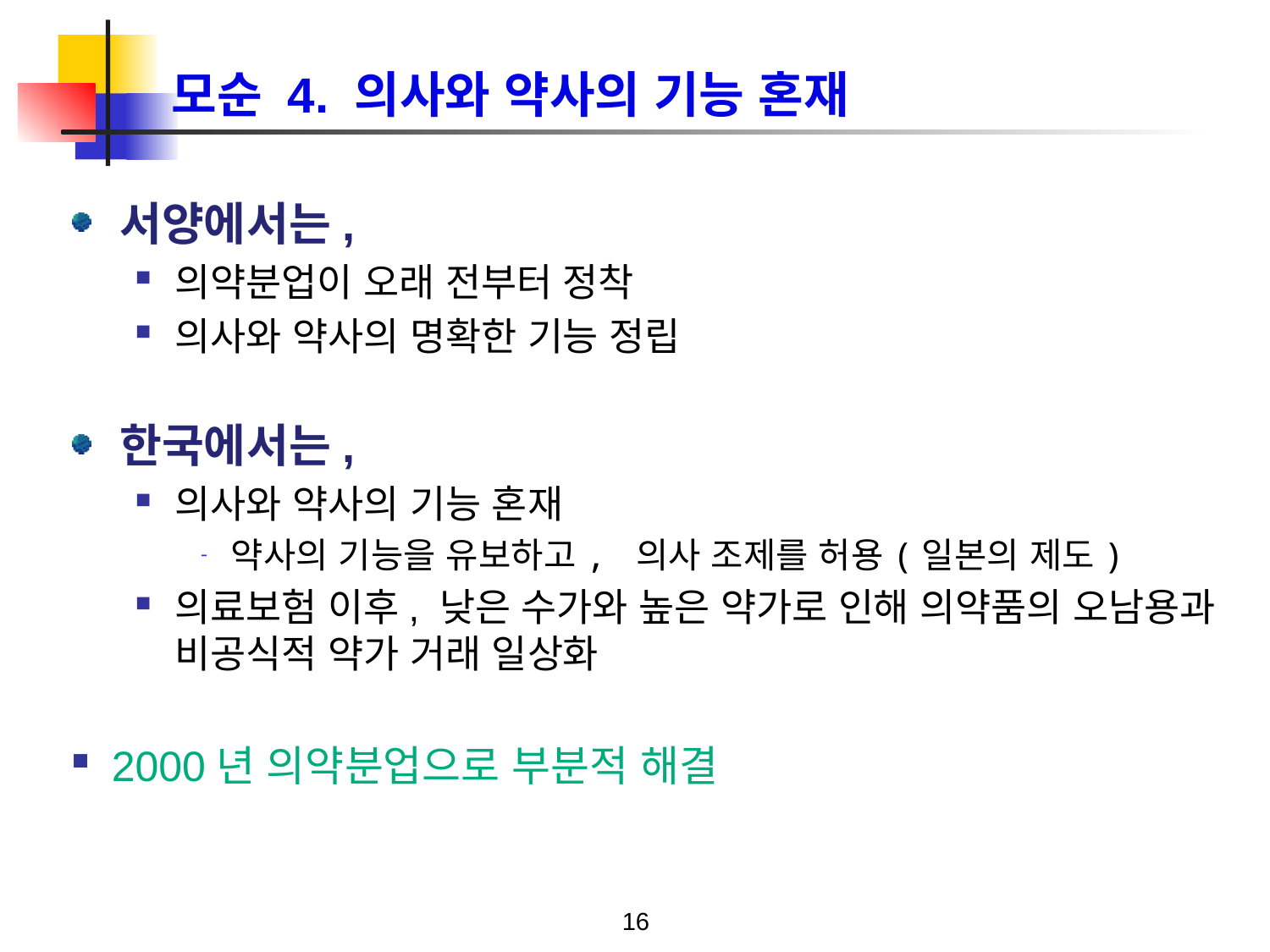

# 모순 4. 의사와 약사의 기능 혼재
서양에서는,
의약분업이 오래 전부터 정착
의사와 약사의 명확한 기능 정립

한국에서는,
의사와 약사의 기능 혼재
약사의 기능을 유보하고, 의사 조제를 허용(일본의 제도)
의료보험 이후, 낮은 수가와 높은 약가로 인해 의약품의 오남용과 비공식적 약가 거래 일상화

2000년 의약분업으로 부분적 해결
16